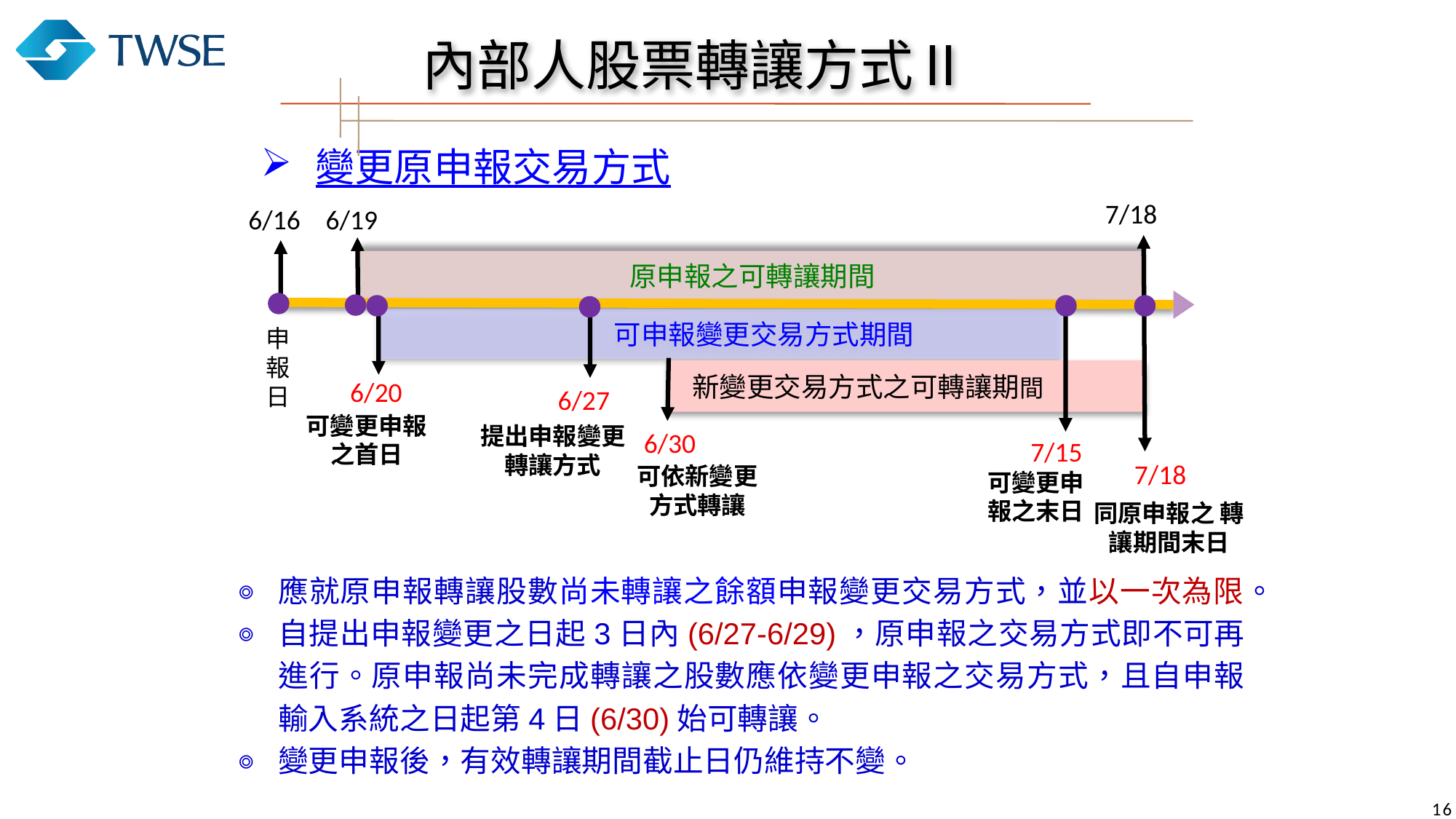

內部人股票轉讓方式Ⅱ
變更原申報交易方式
7/18
6/16
6/19

提出申報變更轉讓方式

原申報之可轉讓期間

             可申報變更交易方式期間
申報日

 新變更交易方式之可轉讓期間
6/20
6/27
可變更申報之首日
6/30
7/15
7/18
可依新變更方式轉讓
可變更申報之末日
同原申報之 轉讓期間末日

應就原申報轉讓股數尚未轉讓之餘額申報變更交易方式，並以一次為限。
自提出申報變更之日起3日內(6/27-6/29)，原申報之交易方式即不可再進行。原申報尚未完成轉讓之股數應依變更申報之交易方式，且自申報輸入系統之日起第4日(6/30)始可轉讓。
變更申報後，有效轉讓期間截止日仍維持不變。
16